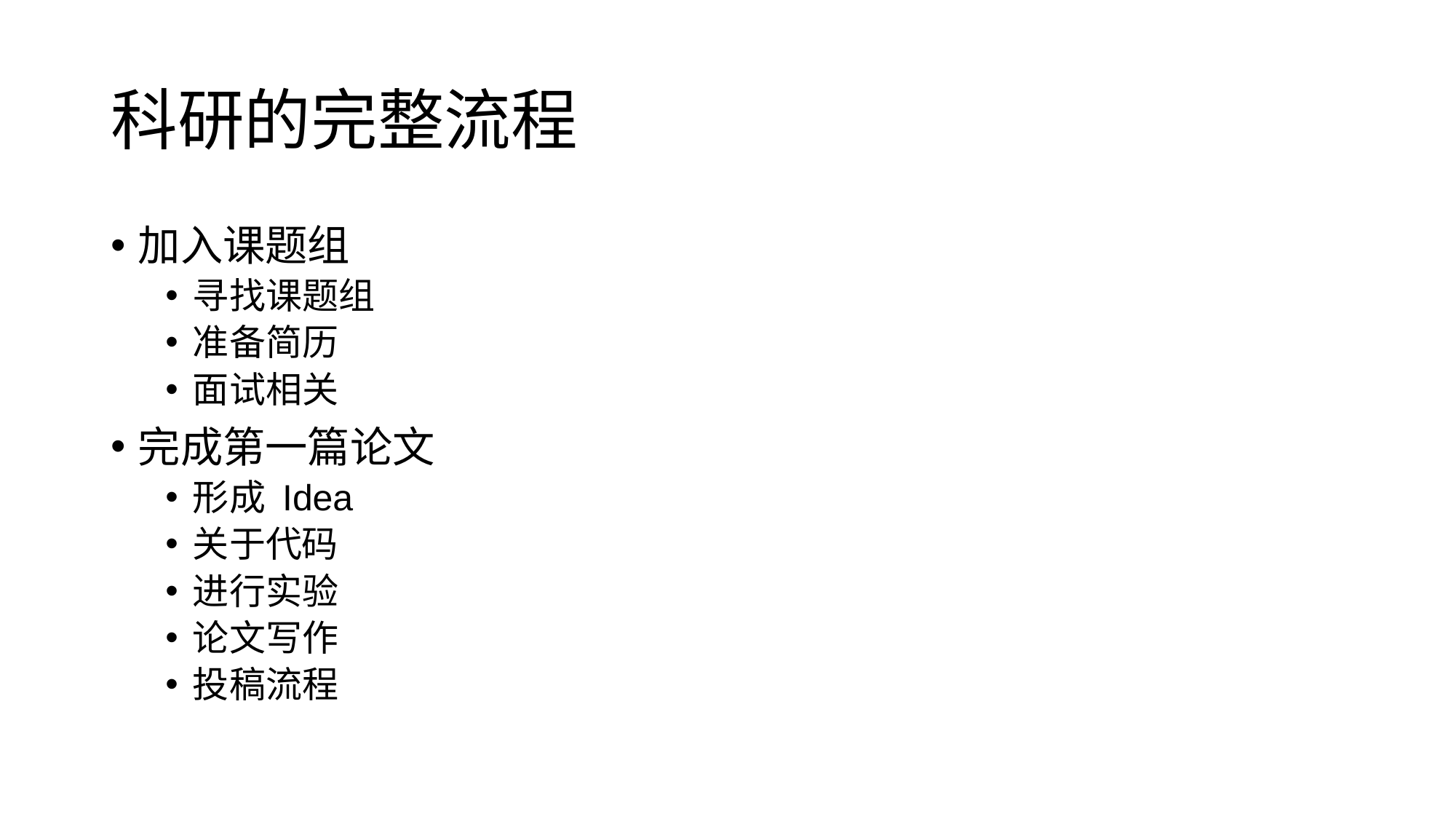

# 科研的完整流程
加入课题组
寻找课题组
准备简历
面试相关
完成第一篇论文
形成 Idea
关于代码
进行实验
论文写作
投稿流程